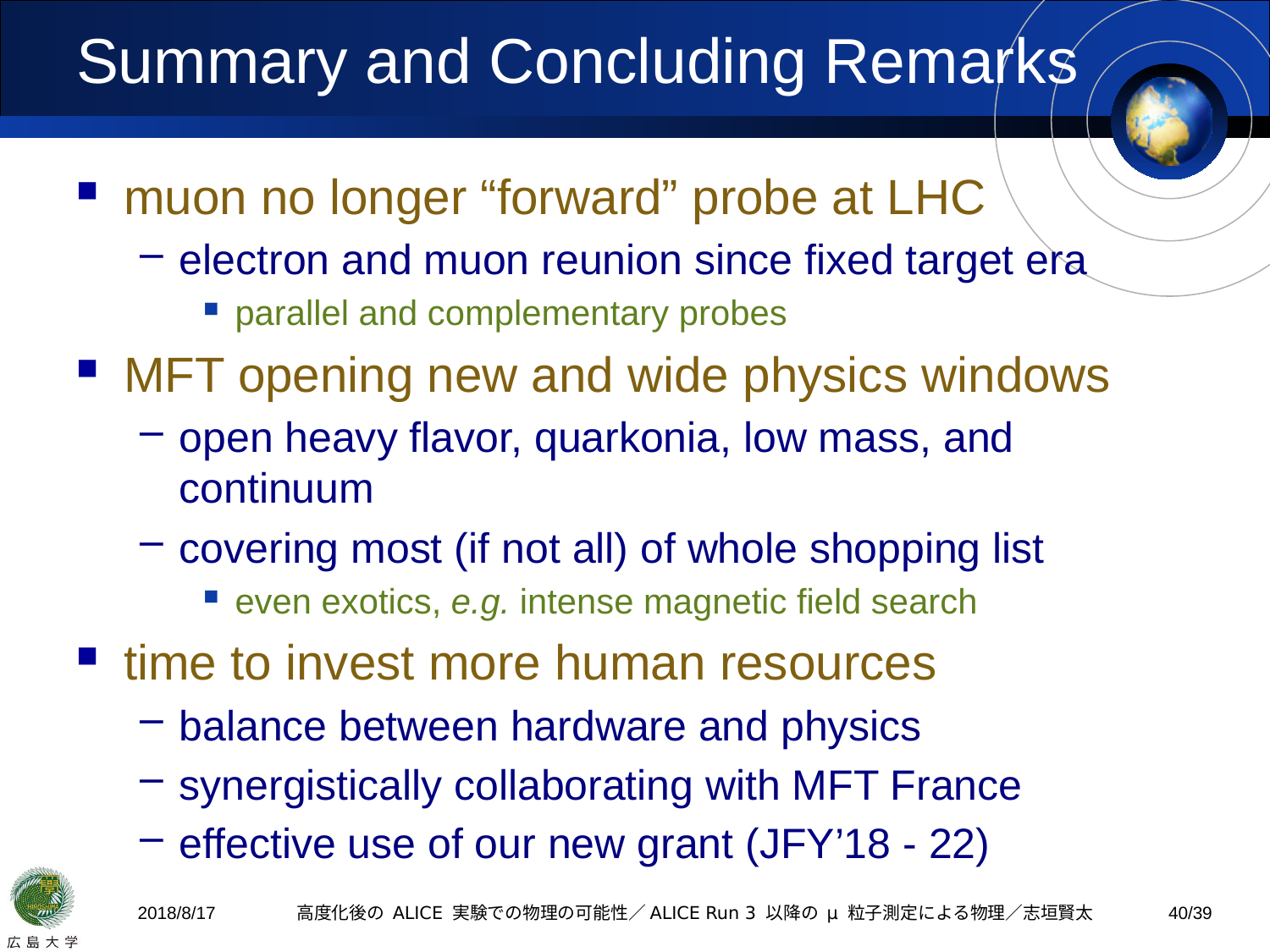

# Summary and Concluding Remarks
muon no longer “forward” probe at LHC
electron and muon reunion since fixed target era
parallel and complementary probes
MFT opening new and wide physics windows
open heavy flavor, quarkonia, low mass, and continuum
covering most (if not all) of whole shopping list
even exotics, e.g. intense magnetic field search
time to invest more human resources
balance between hardware and physics
synergistically collaborating with MFT France
effective use of our new grant (JFY’18 - 22)
2018/8/17
高度化後の ALICE 実験での物理の可能性／ALICE Run 3 以降の μ 粒子測定による物理／志垣賢太
40/39